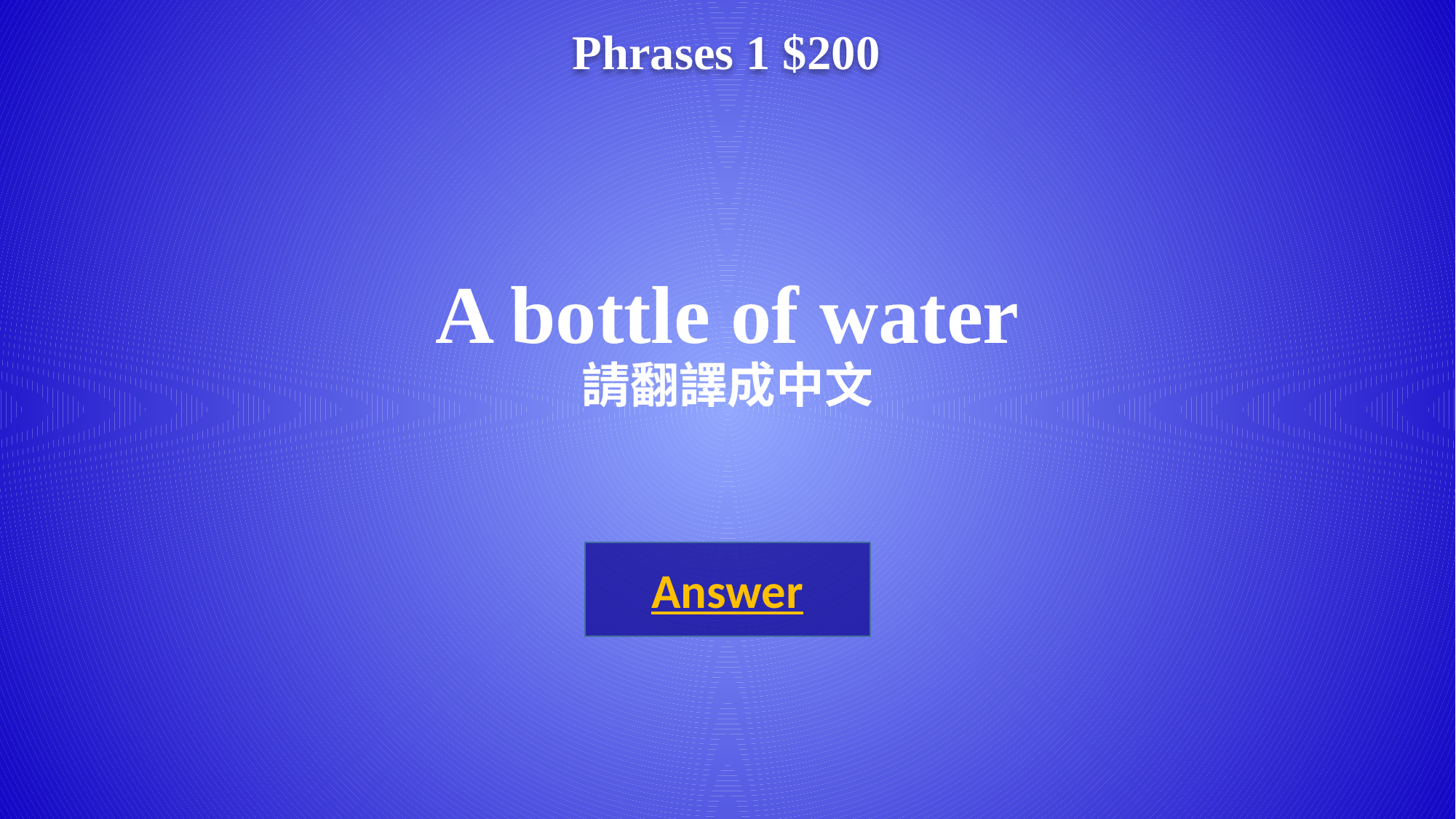

Phrases 1 $200
# A bottle of water 請翻譯成中文